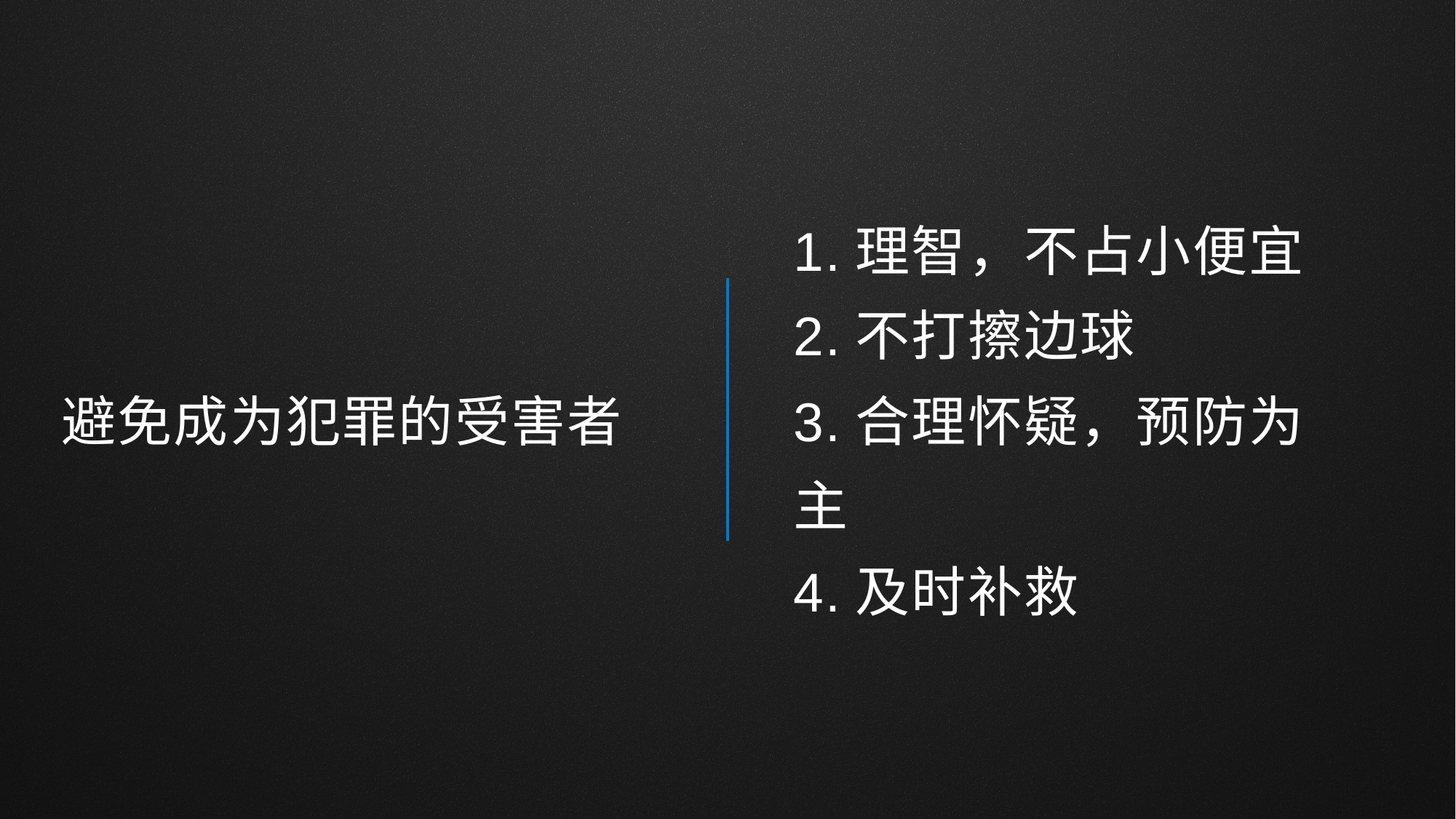

1.理智，不占小便宜
2.不打擦边球
3.合理怀疑，预防为主
4.及时补救

避免成为犯罪的受害者